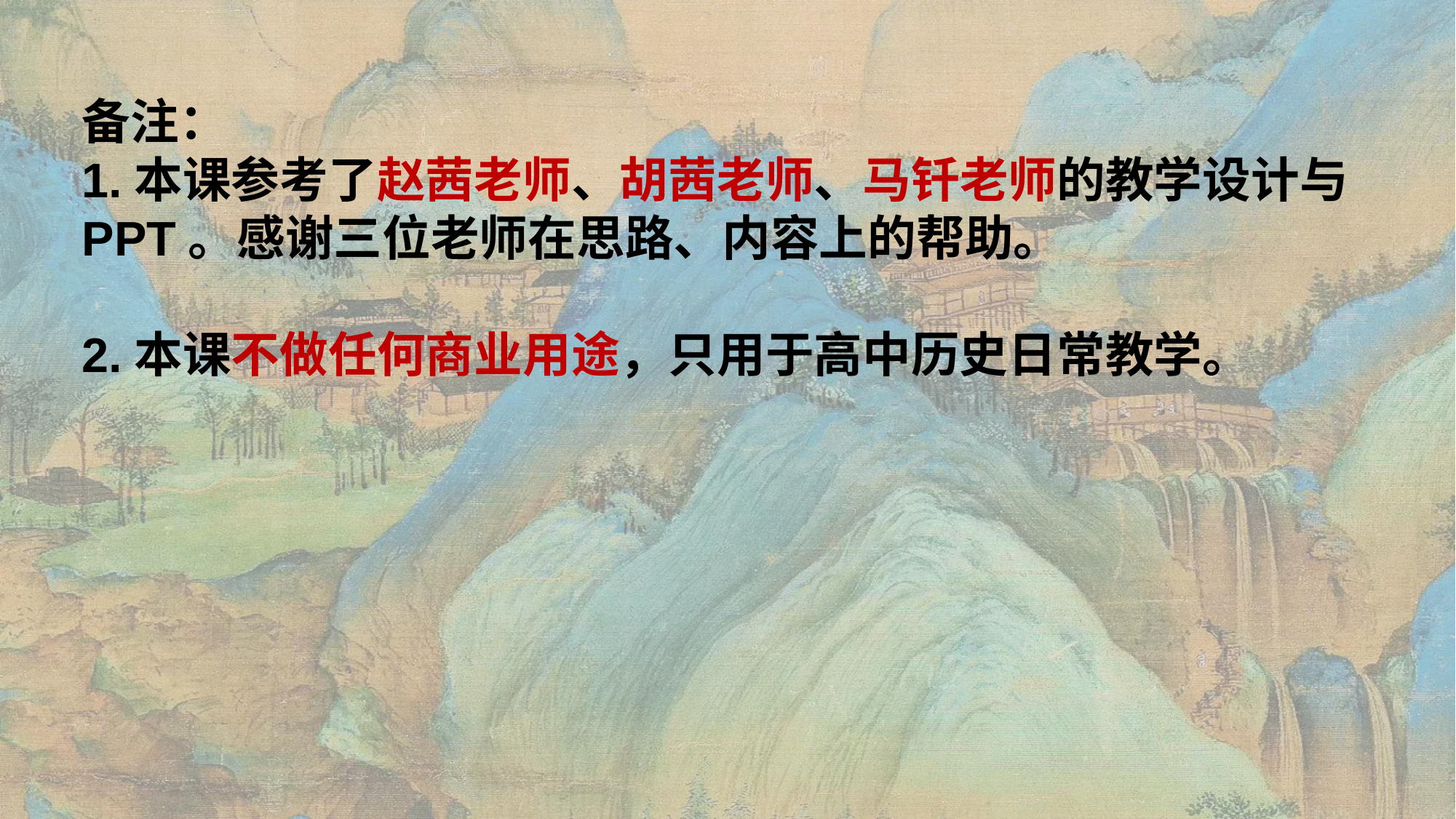

备注：
1.本课参考了赵茜老师、胡茜老师、马钎老师的教学设计与PPT。感谢三位老师在思路、内容上的帮助。

2.本课不做任何商业用途，只用于高中历史日常教学。